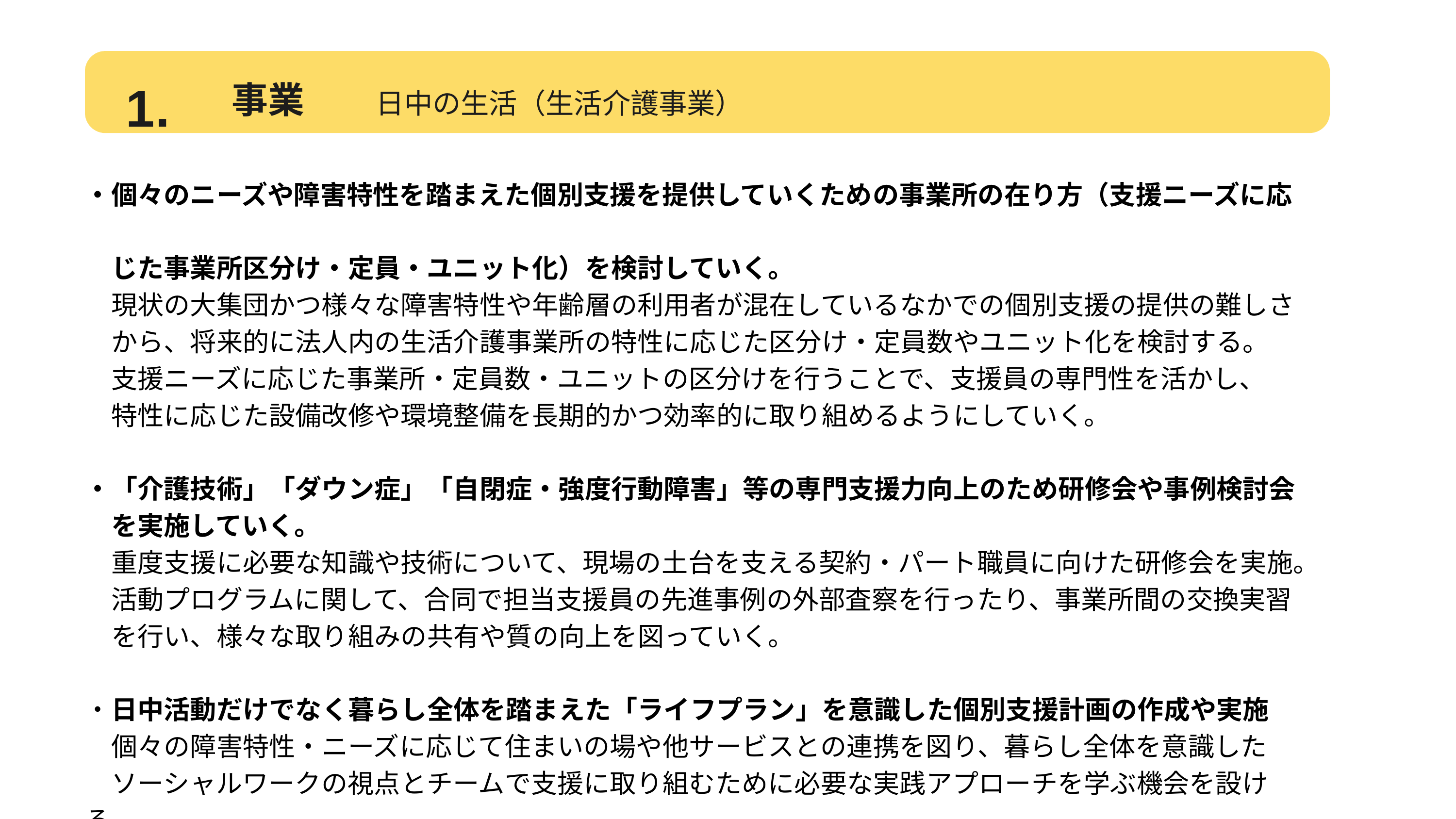

1.

日中の生活（生活介護事業）
事業
・個々のニーズや障害特性を踏まえた個別支援を提供していくための事業所の在り方（支援ニーズに応
　じた事業所区分け・定員・ユニット化）を検討していく。
　現状の大集団かつ様々な障害特性や年齢層の利用者が混在しているなかでの個別支援の提供の難しさ
　から、将来的に法人内の生活介護事業所の特性に応じた区分け・定員数やユニット化を検討する。
　支援ニーズに応じた事業所・定員数・ユニットの区分けを行うことで、支援員の専門性を活かし、
　特性に応じた設備改修や環境整備を長期的かつ効率的に取り組めるようにしていく。

・「介護技術」「ダウン症」「自閉症・強度行動障害」等の専門支援力向上のため研修会や事例検討会
　を実施していく。
　重度支援に必要な知識や技術について、現場の土台を支える契約・パート職員に向けた研修会を実施。
　活動プログラムに関して、合同で担当支援員の先進事例の外部査察を行ったり、事業所間の交換実習
　を行い、様々な取り組みの共有や質の向上を図っていく。

・日中活動だけでなく暮らし全体を踏まえた「ライフプラン」を意識した個別支援計画の作成や実施
　個々の障害特性・ニーズに応じて住まいの場や他サービスとの連携を図り、暮らし全体を意識した
　ソーシャルワークの視点とチームで支援に取り組むために必要な実践アプローチを学ぶ機会を設ける。。